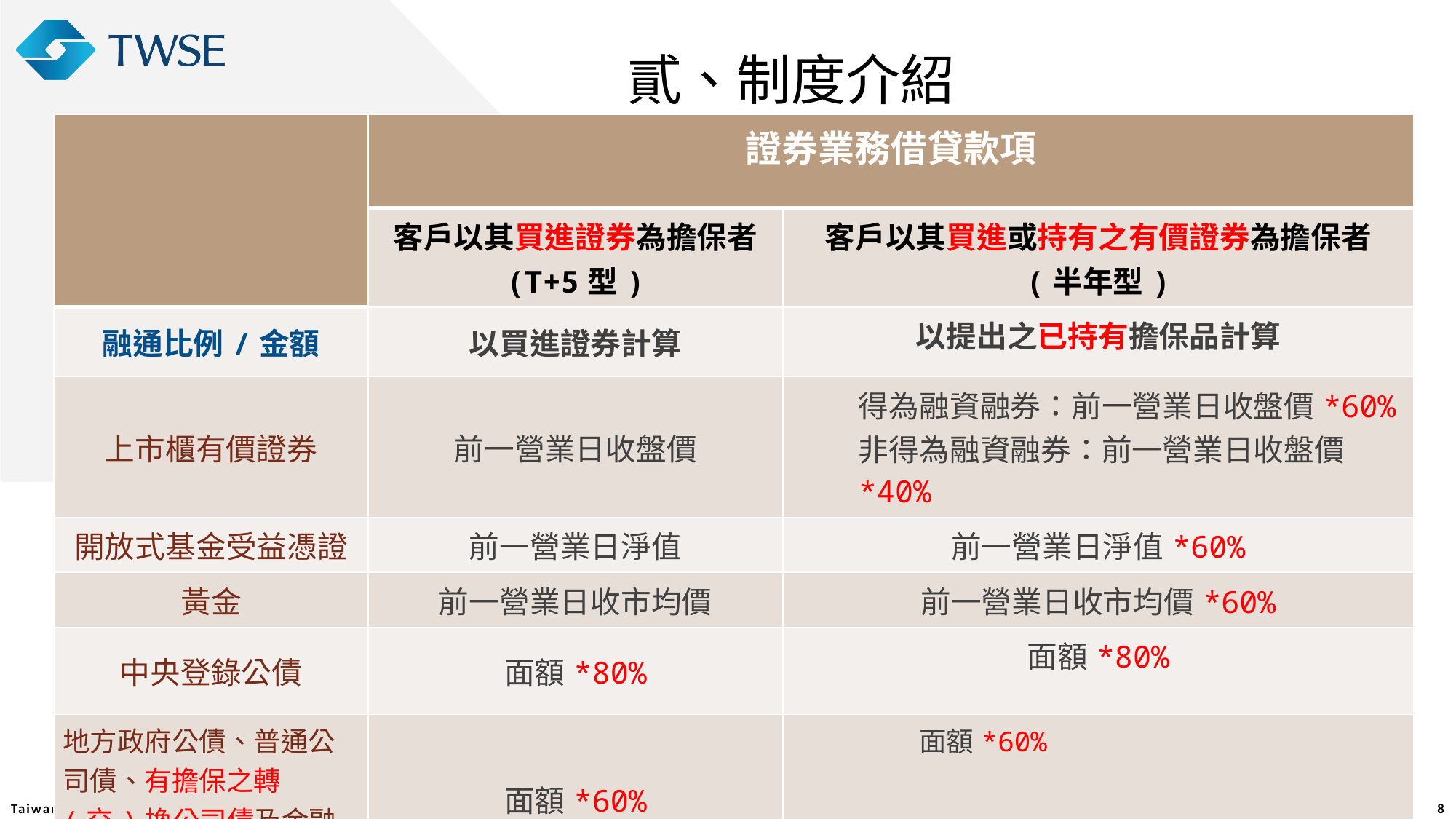

貳、制度介紹

|  | 證券業務借貸款項 |  |
| --- | --- | --- |
|  | 客戶以其買進證券為擔保者 (T+5型) | 客戶以其買進或持有之有價證券為擔保者 (半年型) |
| 融通比例/金額 | 以買進證券計算 | 以提出之已持有擔保品計算 |
| 上市櫃有價證券 | 前一營業日收盤價 | 得為融資融券：前一營業日收盤價\*60% 非得為融資融券：前一營業日收盤價\*40% |
| 開放式基金受益憑證 | 前一營業日淨值 | 前一營業日淨值\*60% |
| 黃金 | 前一營業日收市均價 | 前一營業日收市均價\*60% |
| 中央登錄公債 | 面額\*80% | 面額\*80% |
| 地方政府公債、普通公司債、有擔保之轉(交)換公司債及金融債 | 面額\*60% | 面額\*60% |
8